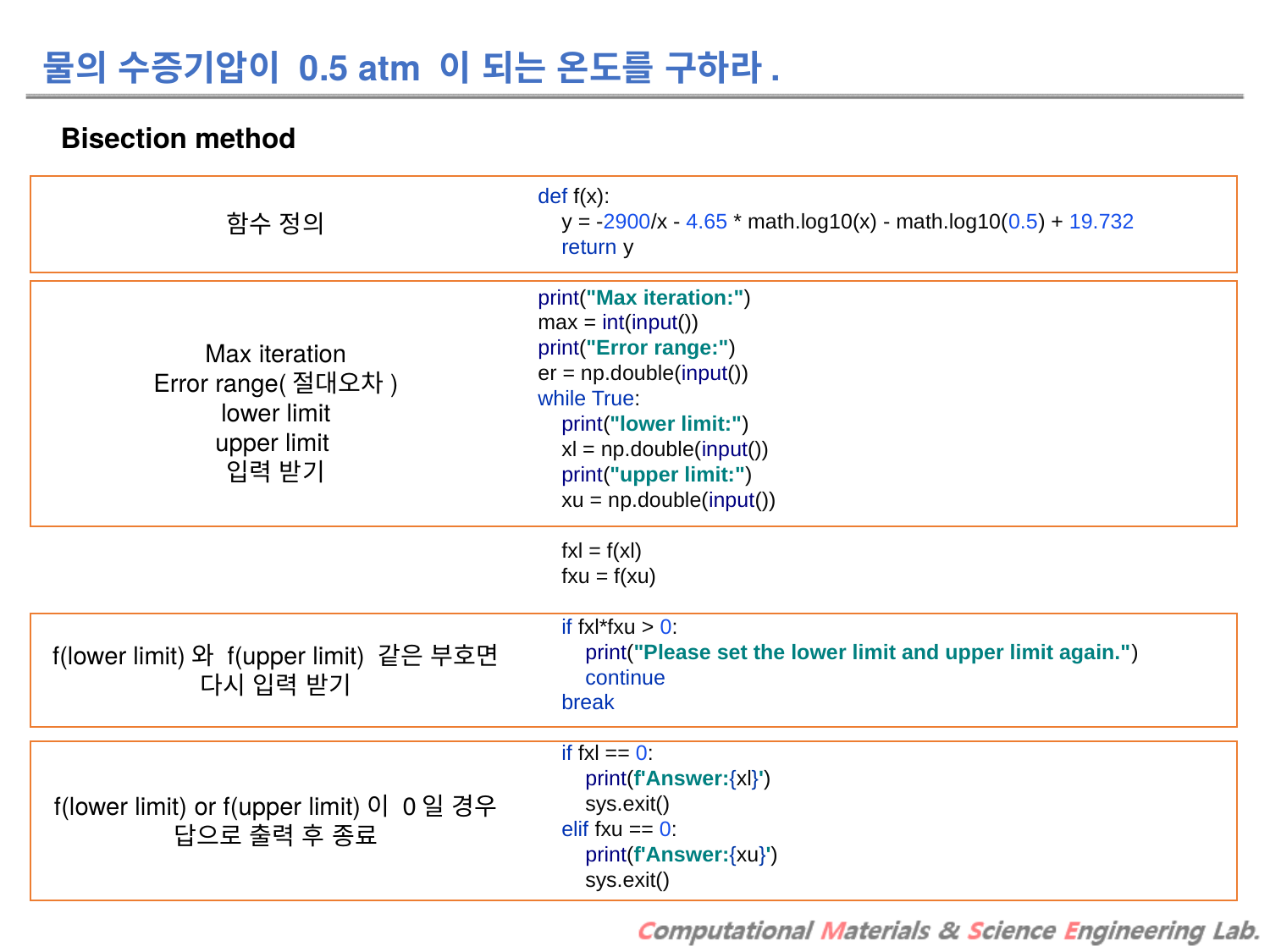

물의 수증기압이 0.5 atm 이 되는 온도를 구하라.
Bisection method

def f(x):
    y = -2900/x - 4.65 * math.log10(x) - math.log10(0.5) + 19.732
    return y
print("Max iteration:")
max = int(input())
print("Error range:")
er = np.double(input())
while True:
    print("lower limit:")
    xl = np.double(input())
    print("upper limit:")
    xu = np.double(input())
    fxl = f(xl)
    fxu = f(xu)
    if fxl*fxu > 0:
        print("Please set the lower limit and upper limit again.")
        continue
    break
    if fxl == 0:
        print(f'Answer:{xl}')
        sys.exit()
    elif fxu == 0:
        print(f'Answer:{xu}')
        sys.exit()
함수 정의

Max iteration
Error range(절대오차)
lower limit
upper limit
입력 받기

f(lower limit)와 f(upper limit) 같은 부호면 다시 입력 받기

f(lower limit) or f(upper limit)이 0일 경우
답으로 출력 후 종료